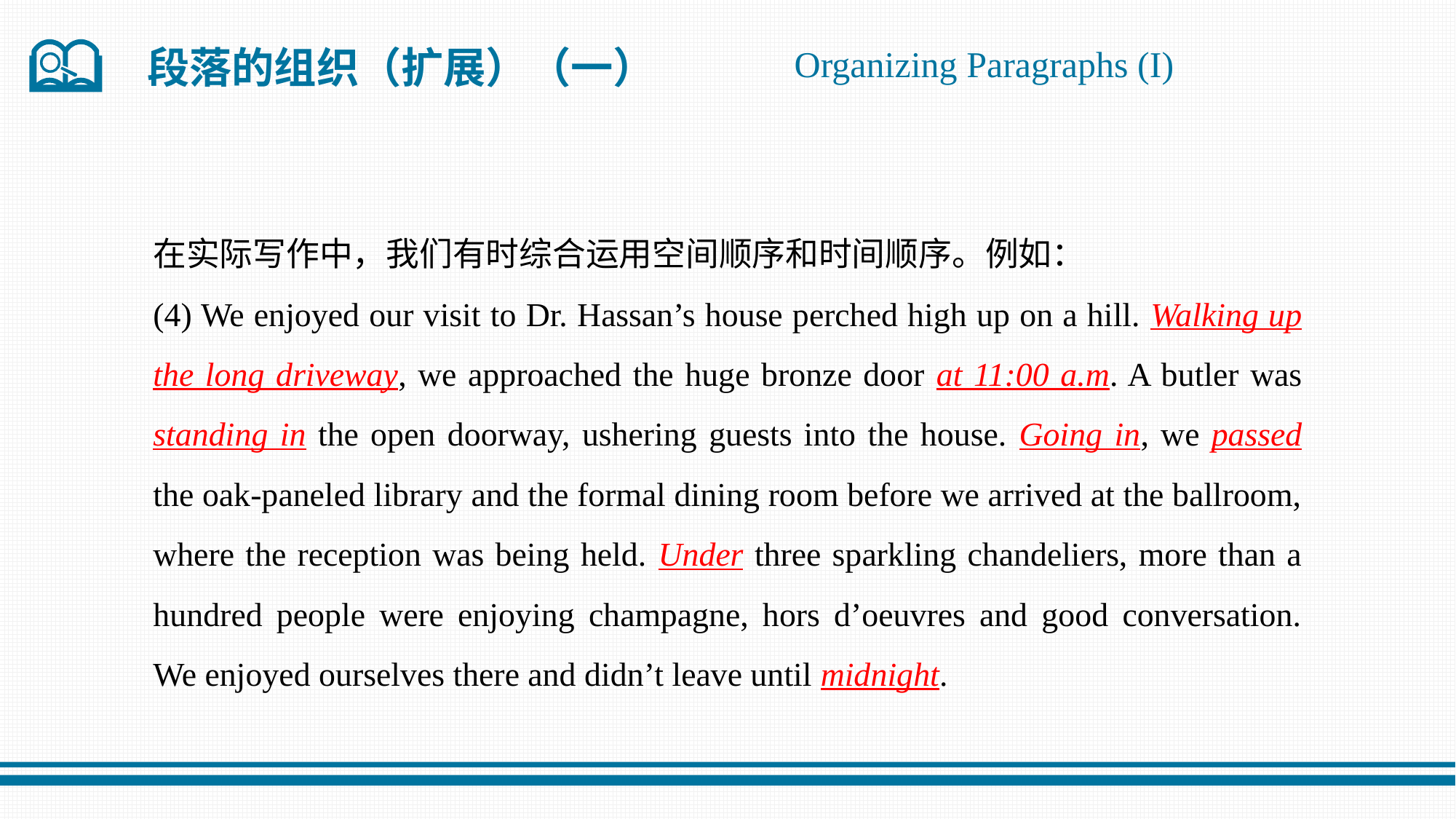

Organizing Paragraphs (I)
段落的组织（扩展）（一）
在实际写作中，我们有时综合运用空间顺序和时间顺序。例如：
(4) We enjoyed our visit to Dr. Hassan’s house perched high up on a hill. Walking up the long driveway, we approached the huge bronze door at 11:00 a.m. A butler was standing in the open doorway, ushering guests into the house. Going in, we passed the oak-paneled library and the formal dining room before we arrived at the ballroom, where the reception was being held. Under three sparkling chandeliers, more than a hundred people were enjoying champagne, hors d’oeuvres and good conversation. We enjoyed ourselves there and didn’t leave until midnight.